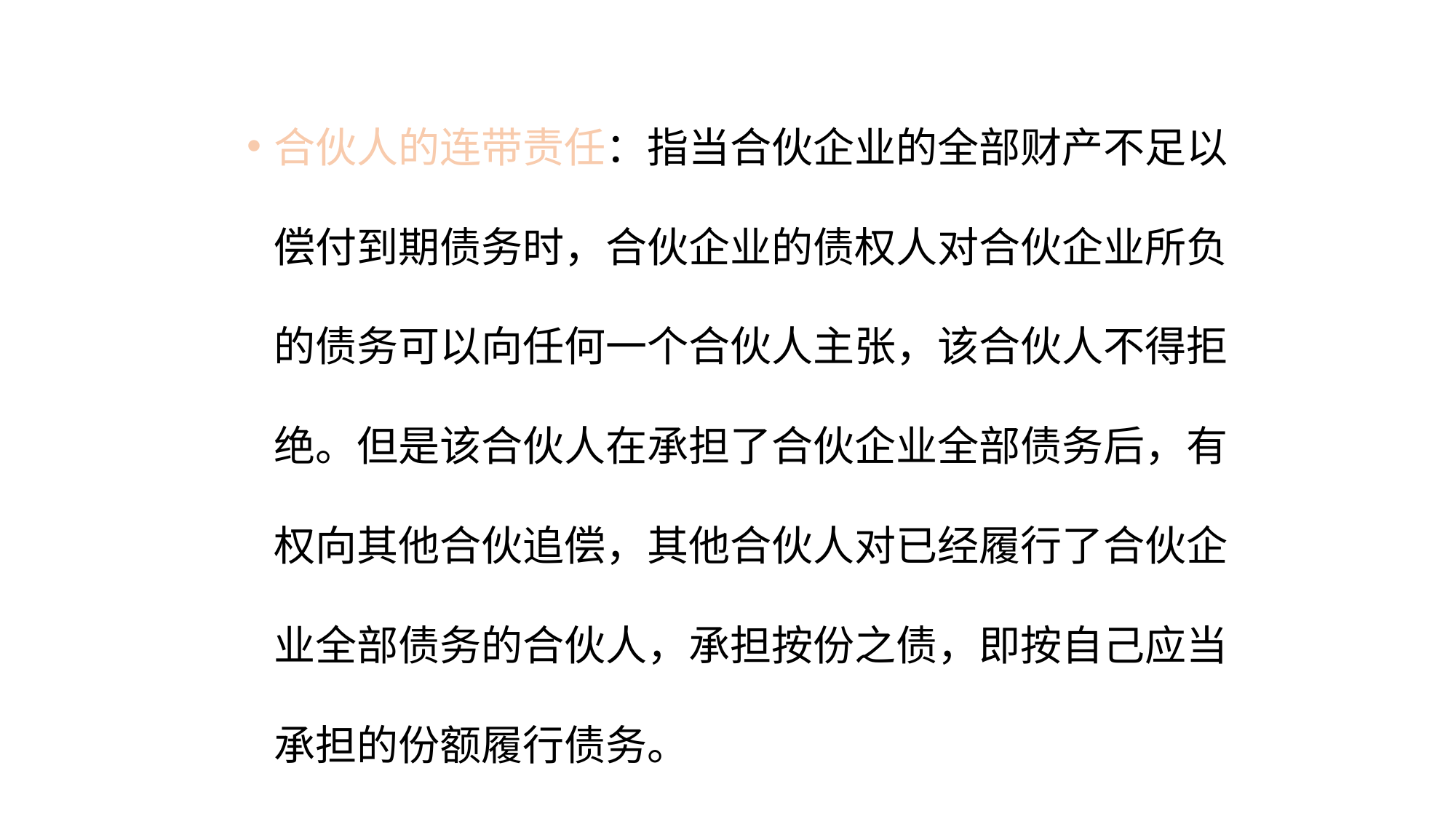

合伙人的连带责任：指当合伙企业的全部财产不足以偿付到期债务时，合伙企业的债权人对合伙企业所负的债务可以向任何一个合伙人主张，该合伙人不得拒绝。但是该合伙人在承担了合伙企业全部债务后，有权向其他合伙追偿，其他合伙人对已经履行了合伙企业全部债务的合伙人，承担按份之债，即按自己应当承担的份额履行债务。